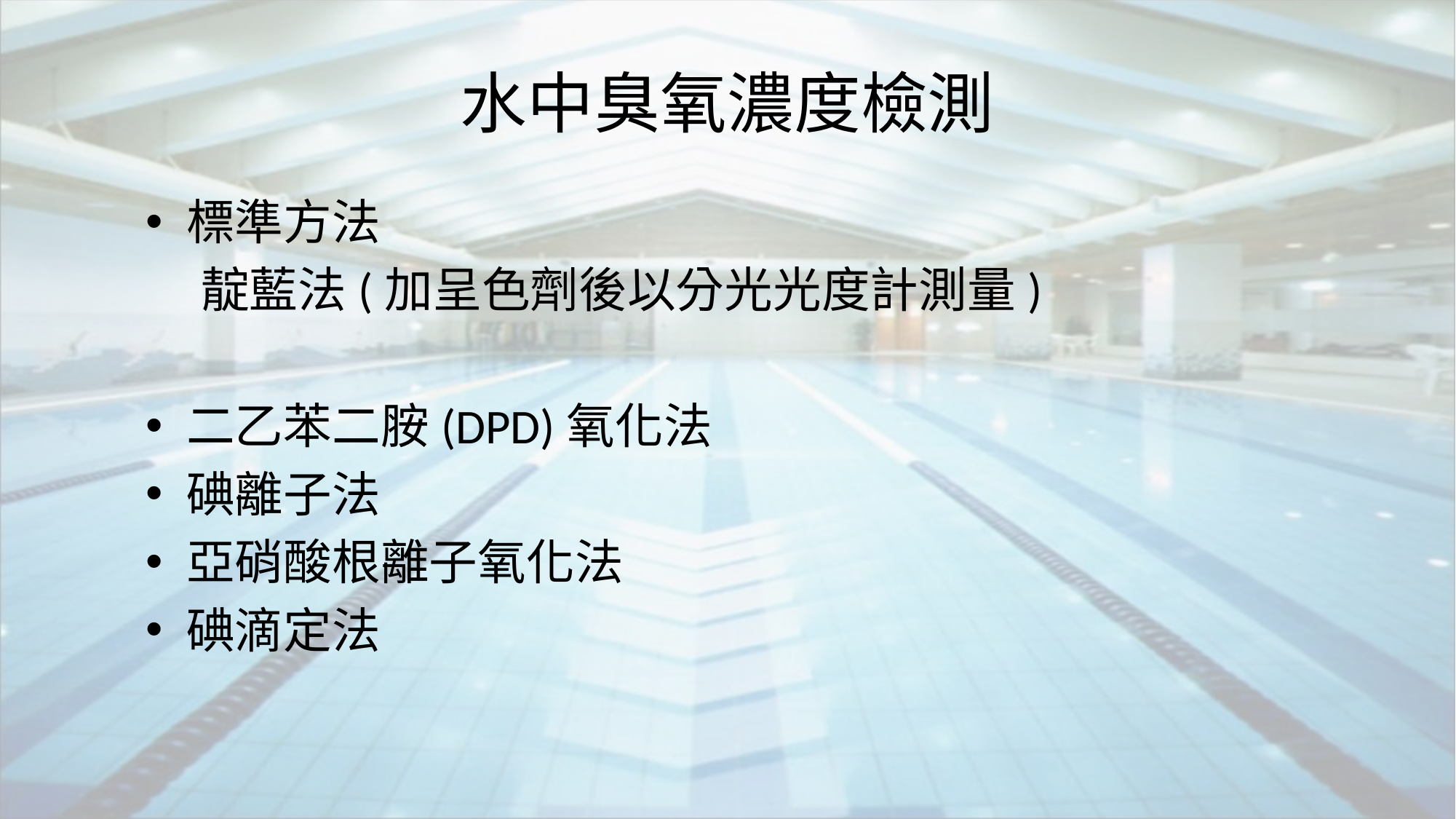

# 水中臭氧濃度檢測
標準方法
    靛藍法(加呈色劑後以分光光度計測量)

二乙苯二胺(DPD)氧化法
碘離子法
亞硝酸根離子氧化法
碘滴定法